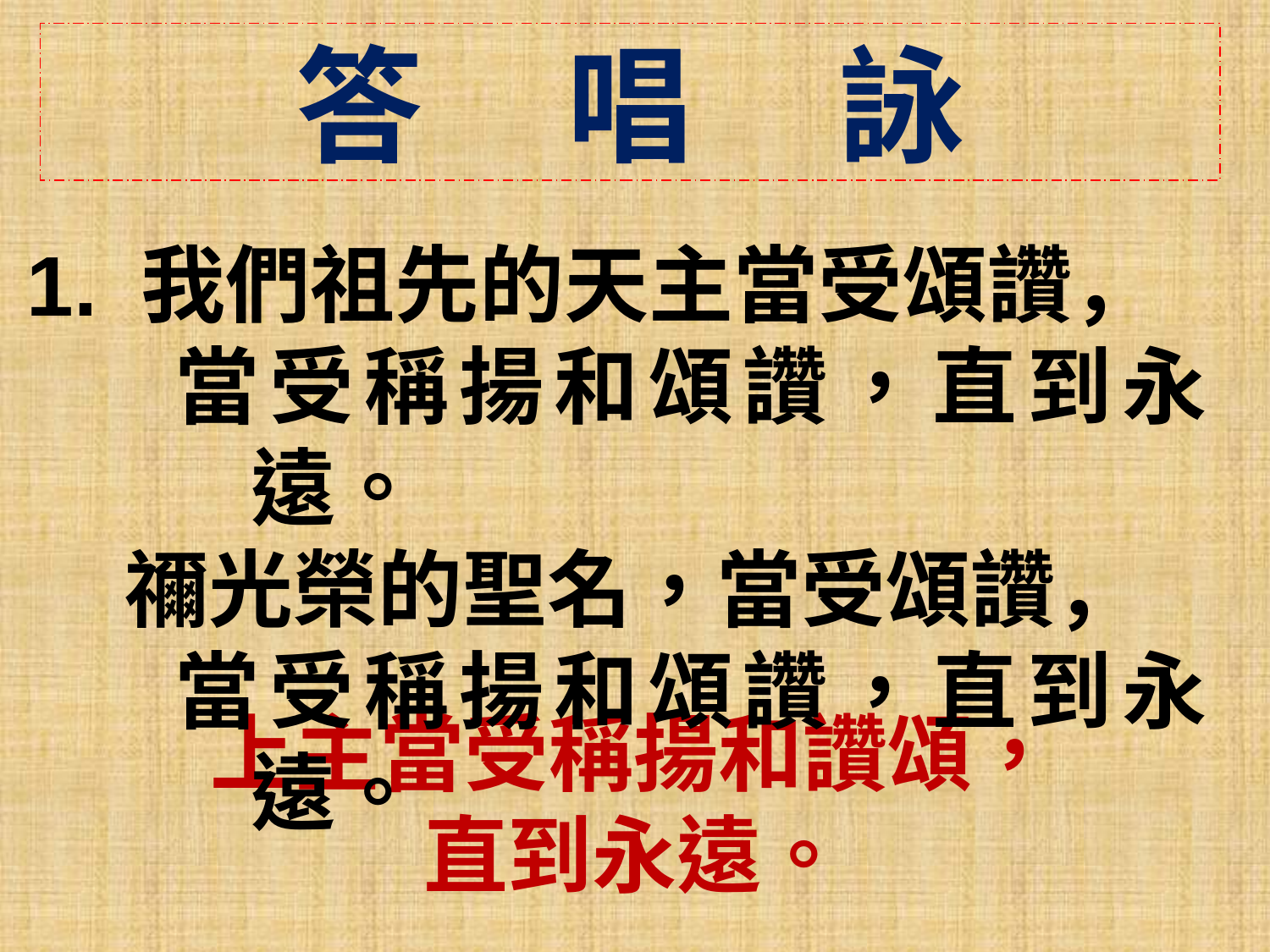

答     唱     詠
1. 我們祖先的天主當受頌讚，
    當受稱揚和頌讚，直到永遠。
    禰光榮的聖名，當受頌讚，
    當受稱揚和頌讚，直到永遠。
上主當受稱揚和讚頌，
直到永遠。